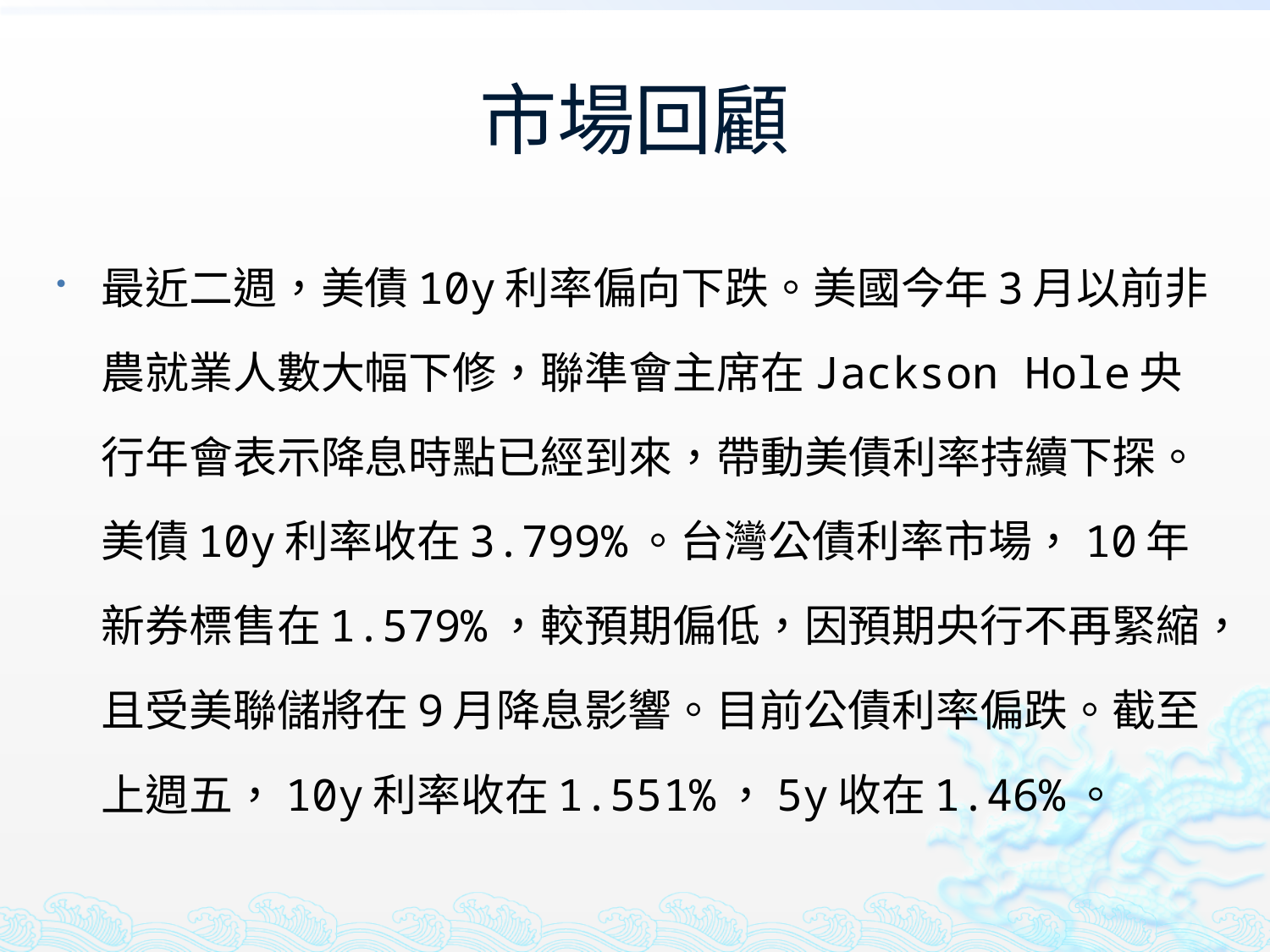

# 市場回顧
最近二週，美債10y利率偏向下跌。美國今年3月以前非農就業人數大幅下修，聯準會主席在Jackson Hole央行年會表示降息時點已經到來，帶動美債利率持續下探。美債10y利率收在3.799%。台灣公債利率市場，10年新券標售在1.579%，較預期偏低，因預期央行不再緊縮，且受美聯儲將在9月降息影響。目前公債利率偏跌。截至上週五，10y利率收在1.551%，5y收在1.46%。